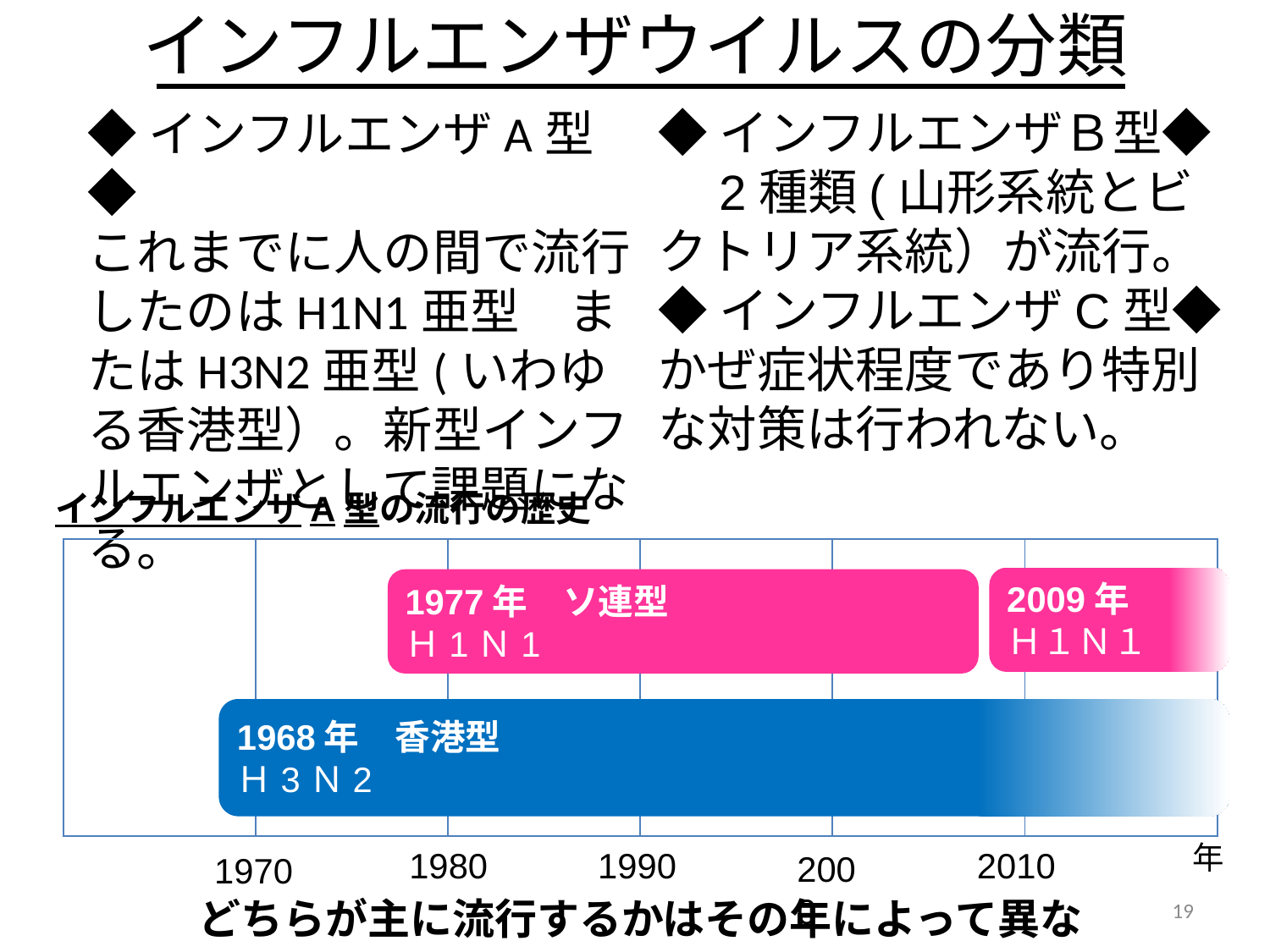

インフルエンザウイルスの分類
# ◆インフルエンザA型◆ これまでに人の間で流行したのはH1N1亜型　またはH3N2亜型(いわゆる香港型）。新型インフルエンザとして課題になる。
◆インフルエンザＢ型◆
　2種類(山形系統とビクトリア系統）が流行。
◆インフルエンザC型◆
かぜ症状程度であり特別な対策は行われない。

インフルエンザA型の流行の歴史
2009年
Ｈ１Ｎ１
1977年　ソ連型
Ｈ1Ｎ1
1968年　香港型
Ｈ3Ｎ2
1990
2010
1980
2000
1970
|  |  |  |  |  |  |
| --- | --- | --- | --- | --- | --- |
年
19
どちらが主に流行するかはその年によって異なる